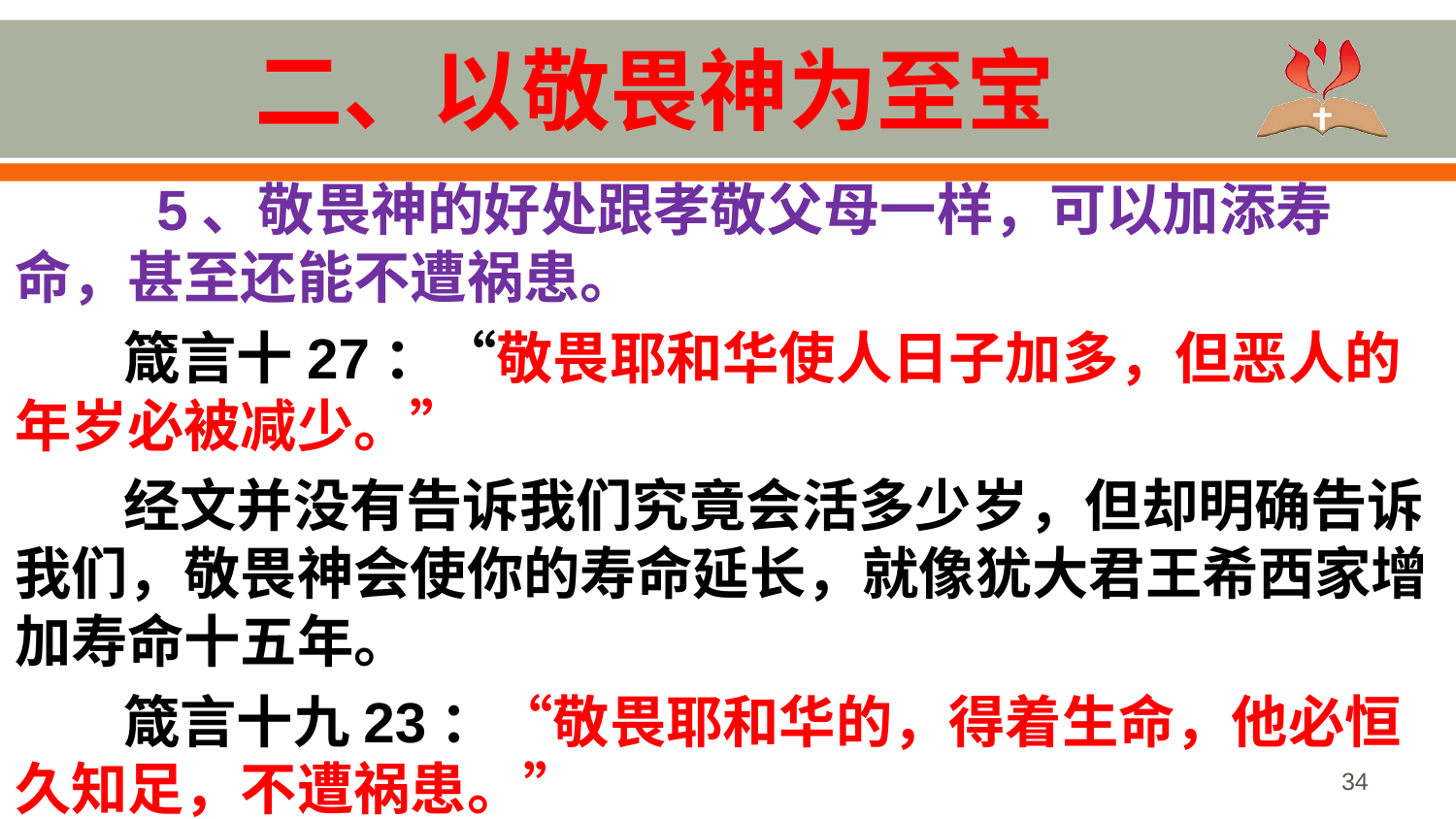

# 二、以敬畏神为至宝
         5、敬畏神的好处跟孝敬父母一样，可以加添寿命，甚至还能不遭祸患。
箴言十27：“敬畏耶和华使人日子加多，但恶人的年岁必被减少。”
经文并没有告诉我们究竟会活多少岁，但却明确告诉我们，敬畏神会使你的寿命延长，就像犹大君王希西家增加寿命十五年。
箴言十九23：“敬畏耶和华的，得着生命，他必恒久知足，不遭祸患。”

34